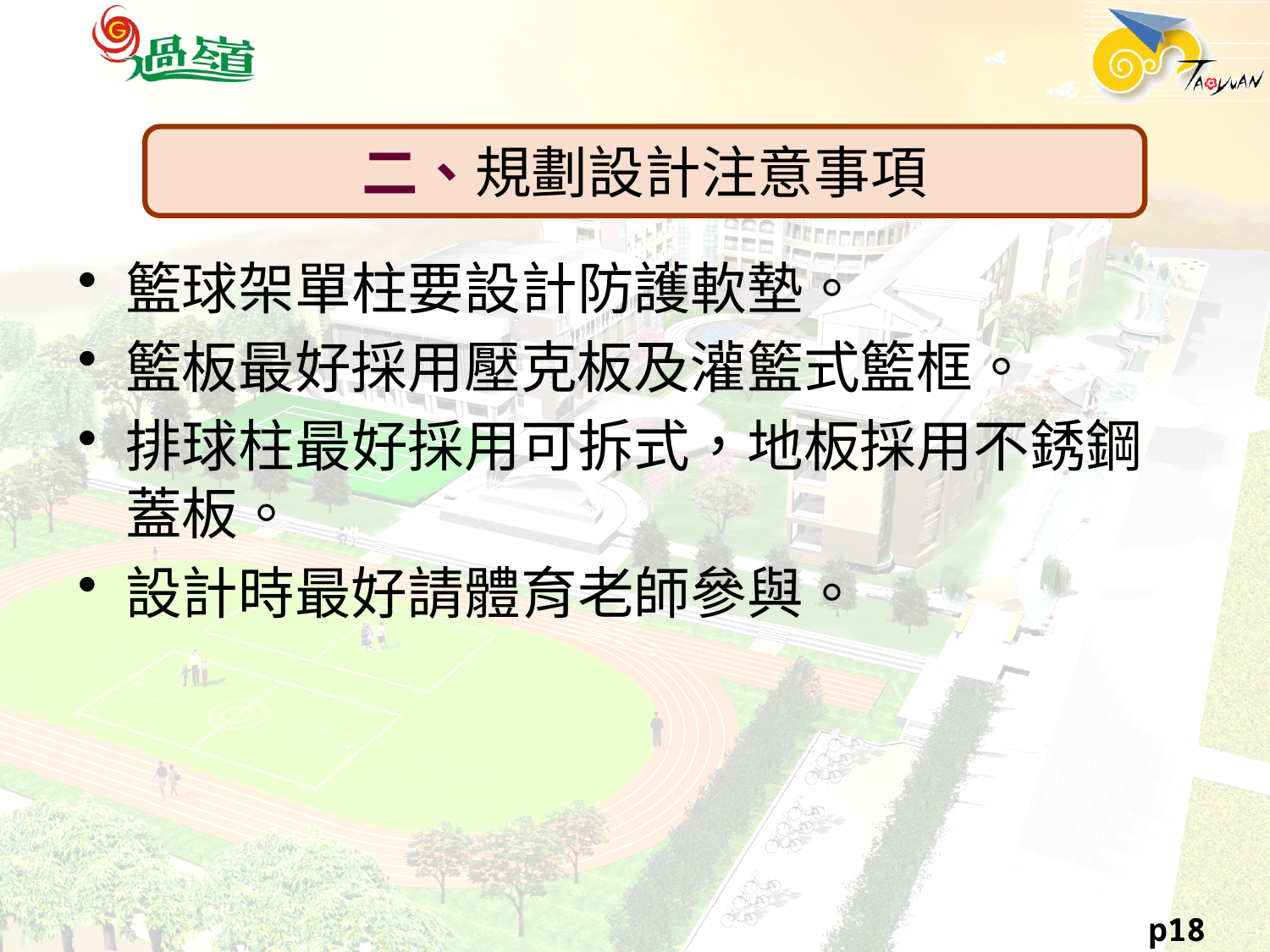

二、規劃設計注意事項
籃球架單柱要設計防護軟墊。
籃板最好採用壓克板及灌籃式籃框。
排球柱最好採用可拆式，地板採用不銹鋼蓋板。
設計時最好請體育老師參與。